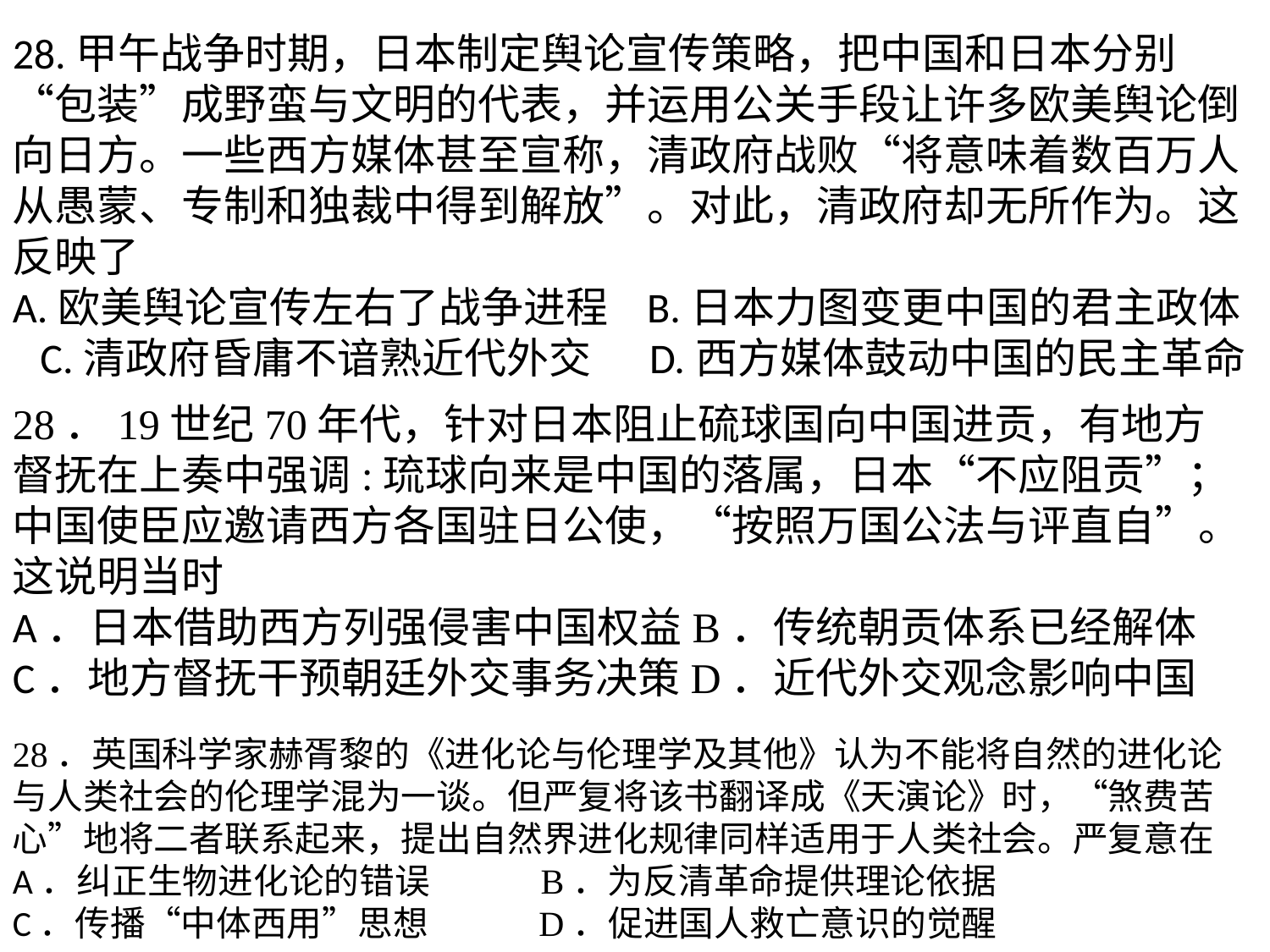

28.甲午战争时期，日本制定舆论宣传策略，把中国和日本分别“包装”成野蛮与文明的代表，并运用公关手段让许多欧美舆论倒向日方。一些西方媒体甚至宣称，清政府战败“将意味着数百万人从愚蒙、专制和独裁中得到解放”。对此，清政府却无所作为。这反映了A.欧美舆论宣传左右了战争进程   B.日本力图变更中国的君主政体C.清政府昏庸不谙熟近代外交     D.西方媒体鼓动中国的民主革命
28．19世纪70年代，针对日本阻止硫球国向中国进贡，有地方督抚在上奏中强调:琉球向来是中国的落属，日本“不应阻贡”；中国使臣应邀请西方各国驻日公使，“按照万国公法与评直自”。这说明当时A．日本借助西方列强侵害中国权益B．传统朝贡体系已经解体C．地方督抚干预朝廷外交事务决策D．近代外交观念影响中国
28．英国科学家赫胥黎的《进化论与伦理学及其他》认为不能将自然的进化论与人类社会的伦理学混为一谈。但严复将该书翻译成《天演论》时，“煞费苦心”地将二者联系起来，提出自然界进化规律同样适用于人类社会。严复意在A．纠正生物进化论的错误             B．为反清革命提供理论依据C．传播“中体西用”思想             D．促进国人救亡意识的觉醒